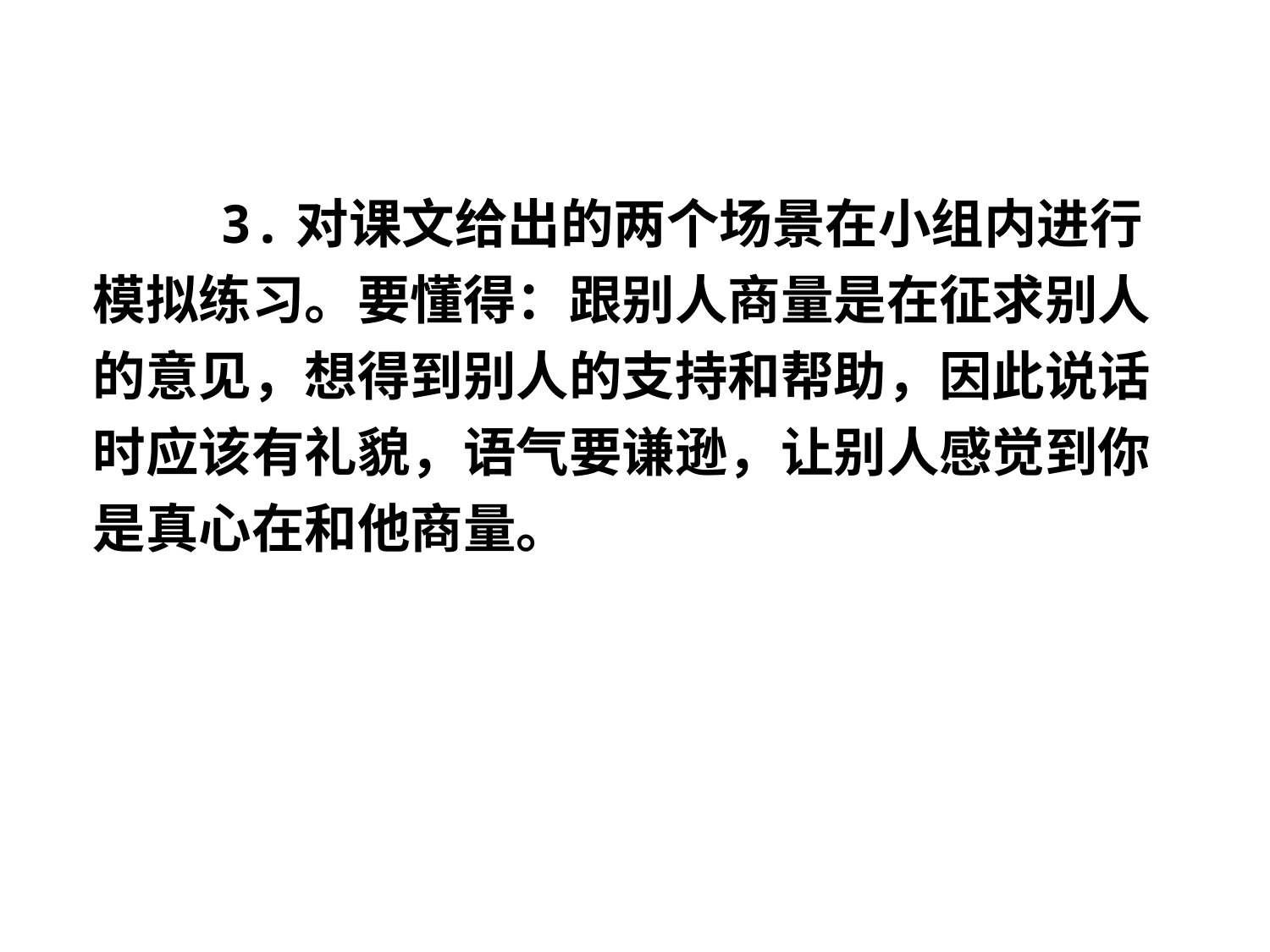

3.对课文给出的两个场景在小组内进行模拟练习。要懂得：跟别人商量是在征求别人的意见，想得到别人的支持和帮助，因此说话时应该有礼貌，语气要谦逊，让别人感觉到你是真心在和他商量。